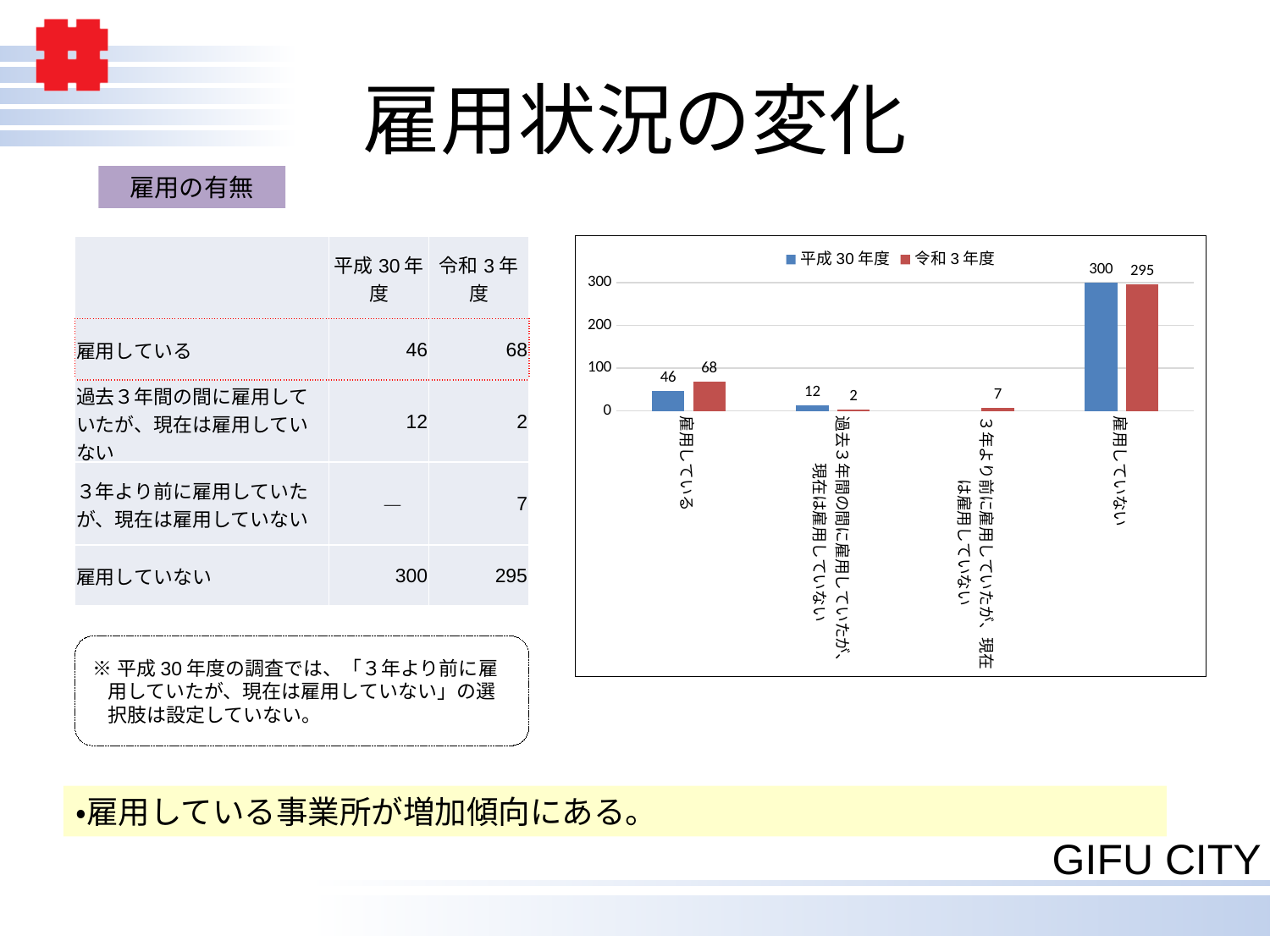

# 雇用状況の変化
雇用の有無
|  | 平成30年度 | 令和3年度 |
| --- | --- | --- |
| 雇用している | 46 | 68 |
| 過去３年間の間に雇用していたが、現在は雇用していない | 12 | 2 |
| ３年より前に雇用していたが、現在は雇用していない | ― | 7 |
| 雇用していない | 300 | 295 |

### Chart

| Category | 平成30年度 | 令和3年度 |
|---|---|---|
| 雇用している | 46.0 | 68.0 |
| 過去３年間の間に雇用していたが、現在は雇用していない | 12.0 | 2.0 |
| ３年より前に雇用していたが、現在は雇用していない | None | 7.0 |
| 雇用していない | 300.0 | 295.0 |
※平成30年度の調査では、「３年より前に雇用していたが、現在は雇用していない」の選択肢は設定していない。
・雇用している事業所が増加傾向にある。
26